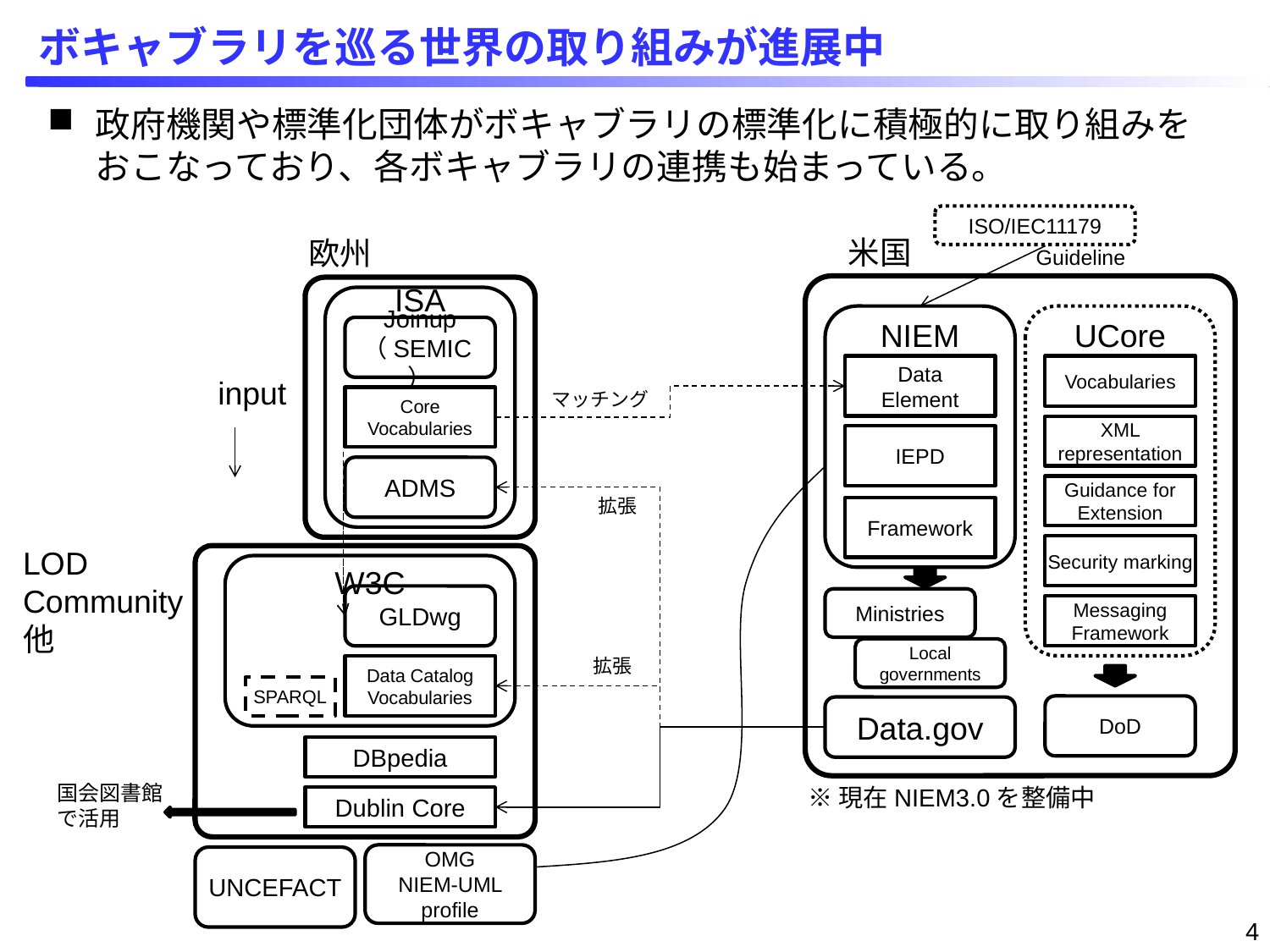

# ボキャブラリを巡る世界の取り組みが進展中
政府機関や標準化団体がボキャブラリの標準化に積極的に取り組みをおこなっており、各ボキャブラリの連携も始まっている。

ISO/IEC11179
米国
欧州
Guideline

ISA

NIEM
UCore
Joinup
（SEMIC）
Data Element
Vocabularies
input
マッチング
Core Vocabularies
XML representation
IEPD
ADMS

Guidance for Extension
拡張
Framework
Security marking
LOD
Community
他

W3C

GLDwg
Ministries
Messaging
Framework
Local governments
拡張
Data Catalog Vocabularies

SPARQL
DoD
Data.gov
DBpedia

国会図書館で活用
※現在NIEM3.0を整備中
Dublin Core
OMG
NIEM-UML profile
UNCEFACT
4